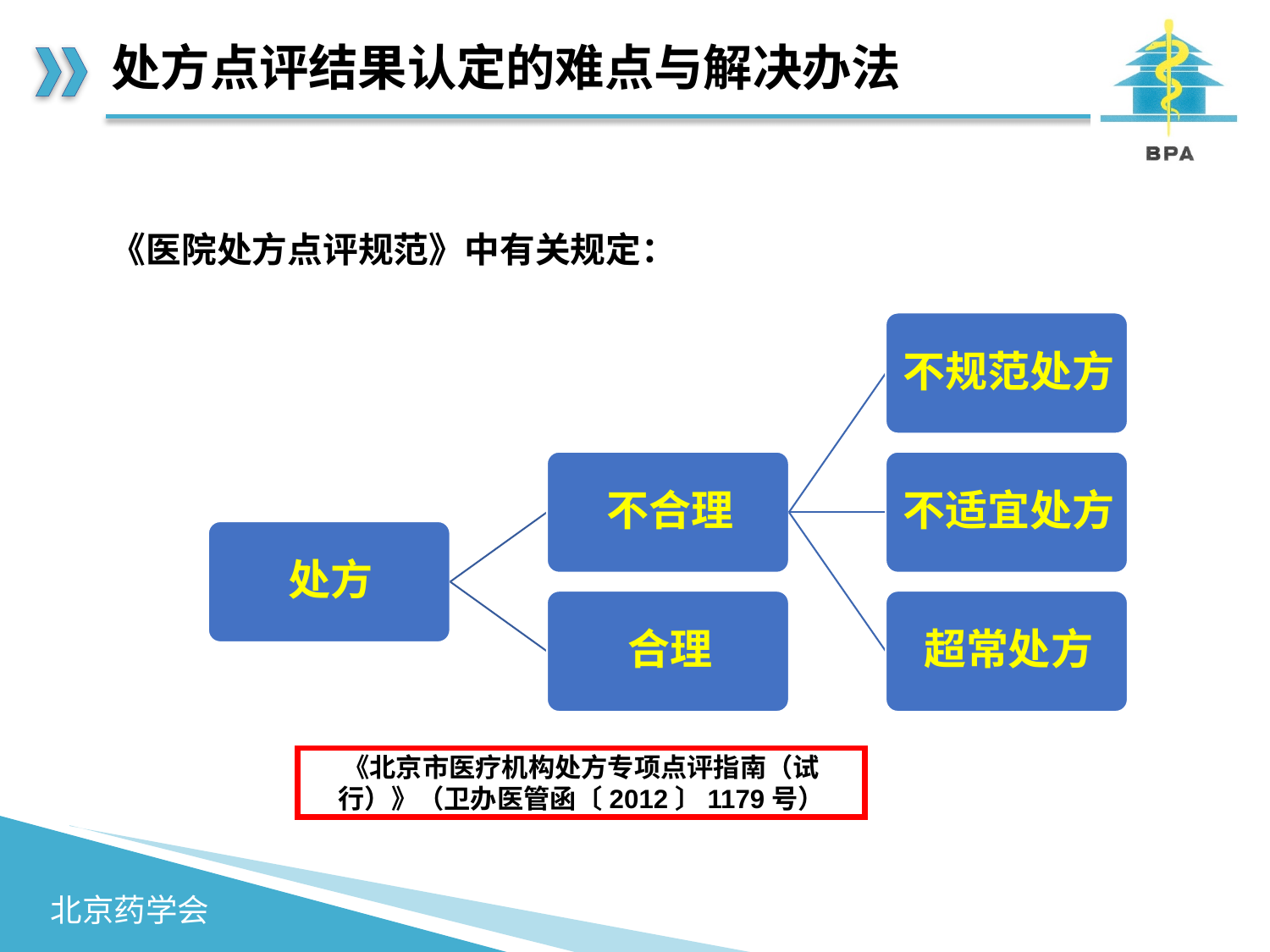

# 处方点评结果认定的难点与解决办法
《医院处方点评规范》中有关规定：
处方

不合理

不规范处方

不适宜处方

超常处方

合理
《北京市医疗机构处方专项点评指南（试行）》（卫办医管函〔2012〕1179号）